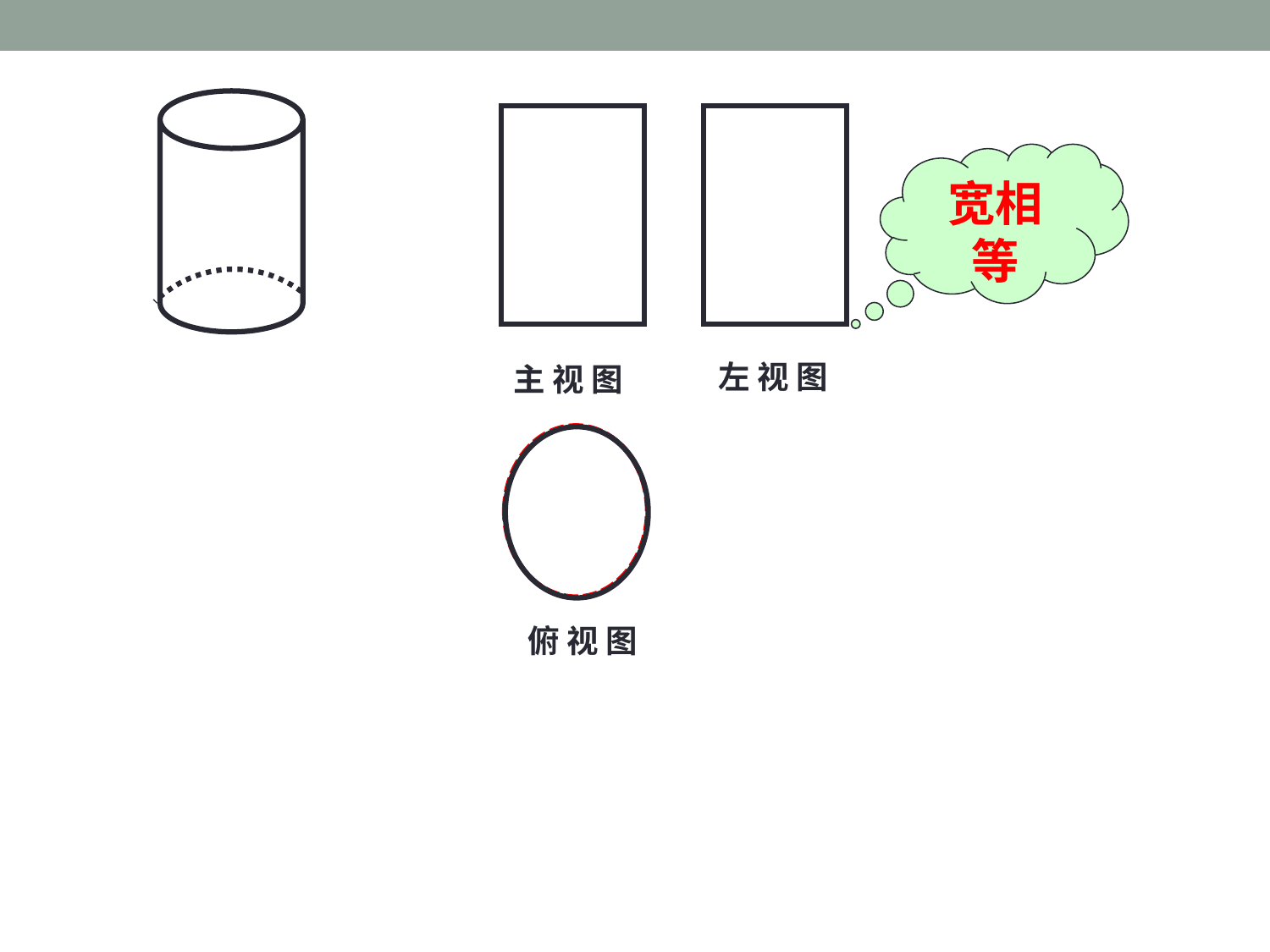

宽相等
左 视 图
主 视 图

俯 视 图